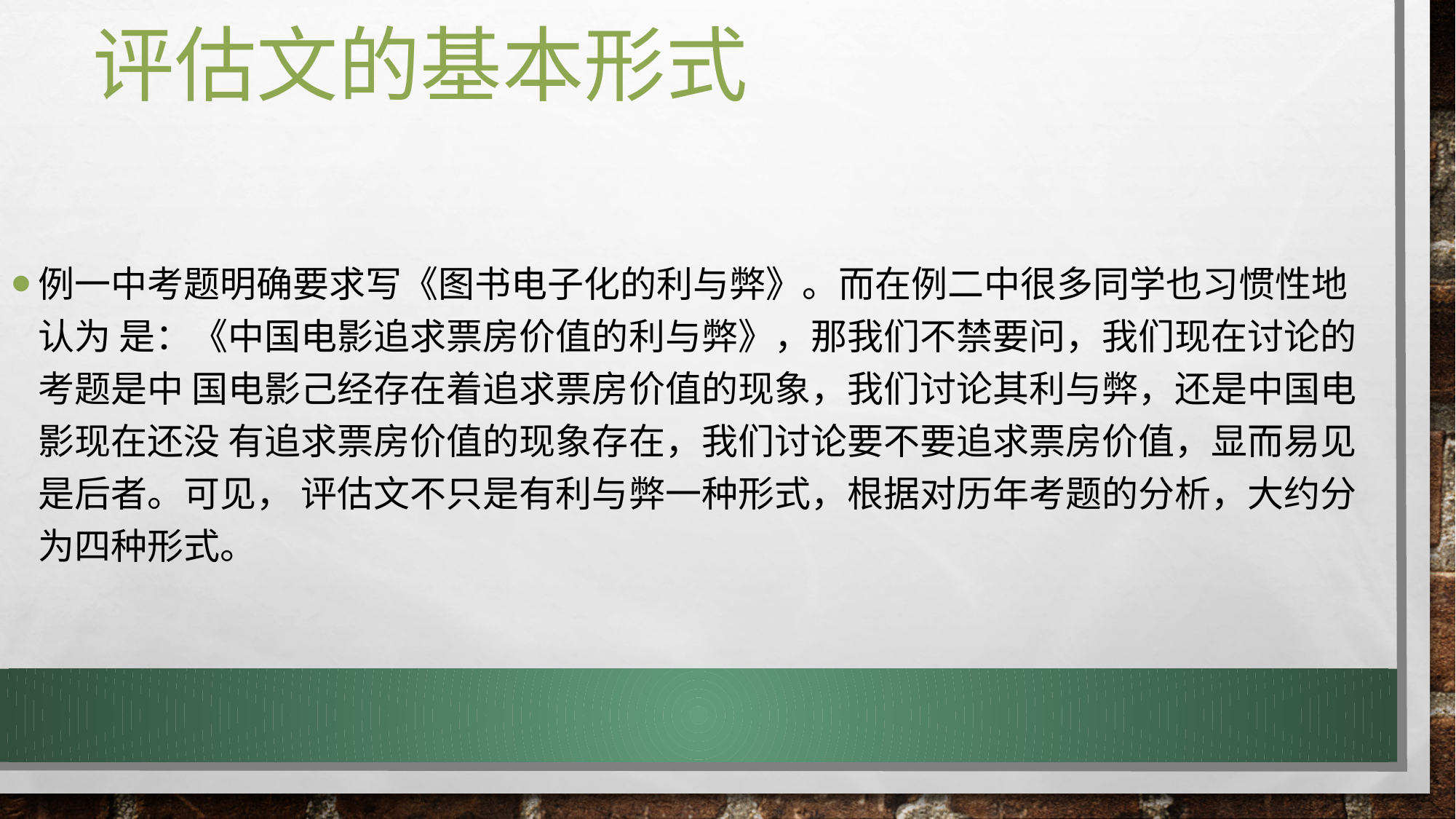

# 评估文的基本形式
例一中考题明确要求写《图书电子化的利与弊》。而在例二中很多同学也习惯性地认为 是：《中国电影追求票房价值的利与弊》，那我们不禁要问，我们现在讨论的考题是中 国电影己经存在着追求票房价值的现象，我们讨论其利与弊，还是中国电影现在还没 有追求票房价值的现象存在，我们讨论要不要追求票房价值，显而易见是后者。可见， 评估文不只是有利与弊一种形式，根据对历年考题的分析，大约分为四种形式。